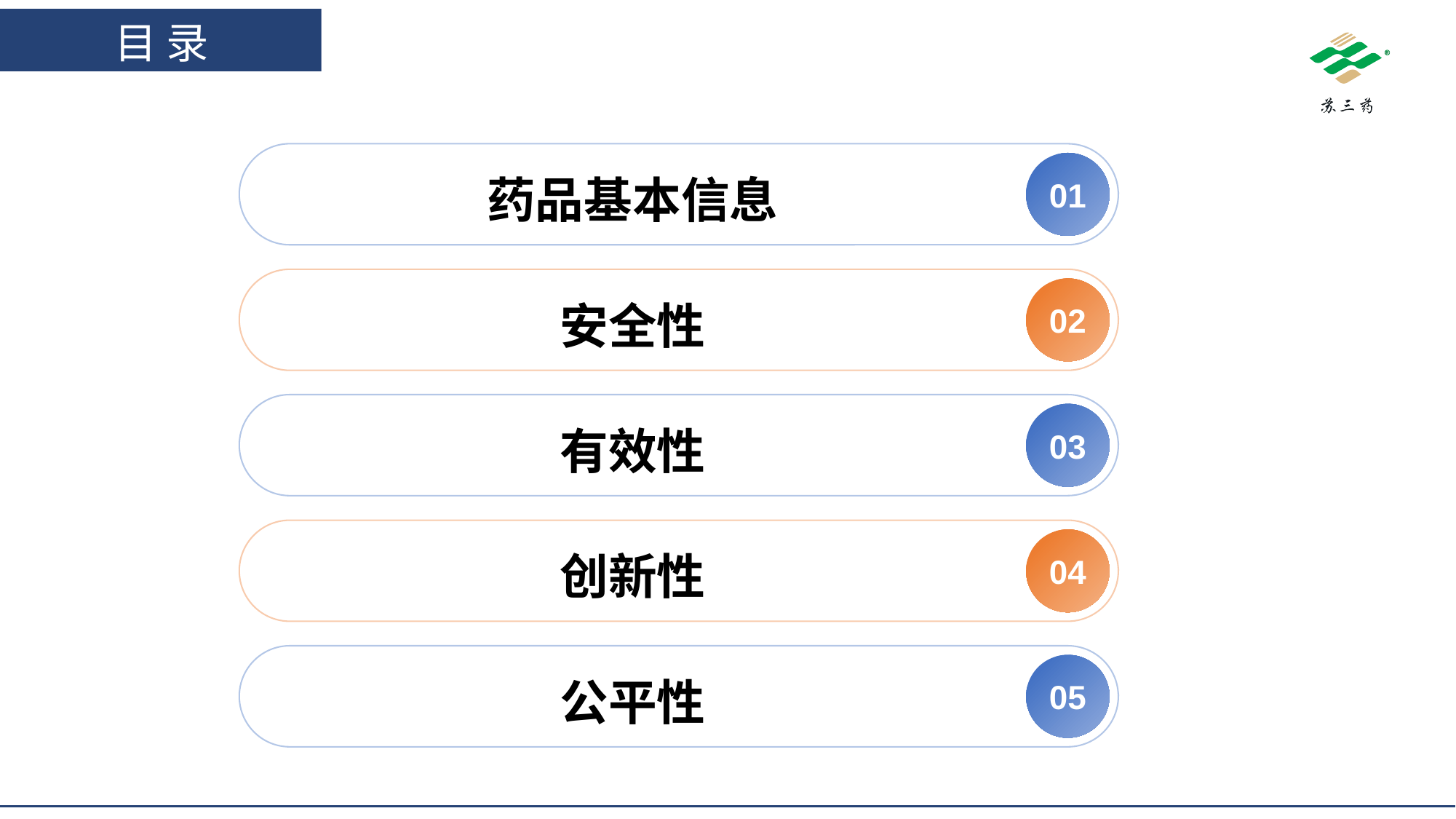

目 录

01
药品基本信息

02
安全性

03
有效性

04
创新性

05
公平性